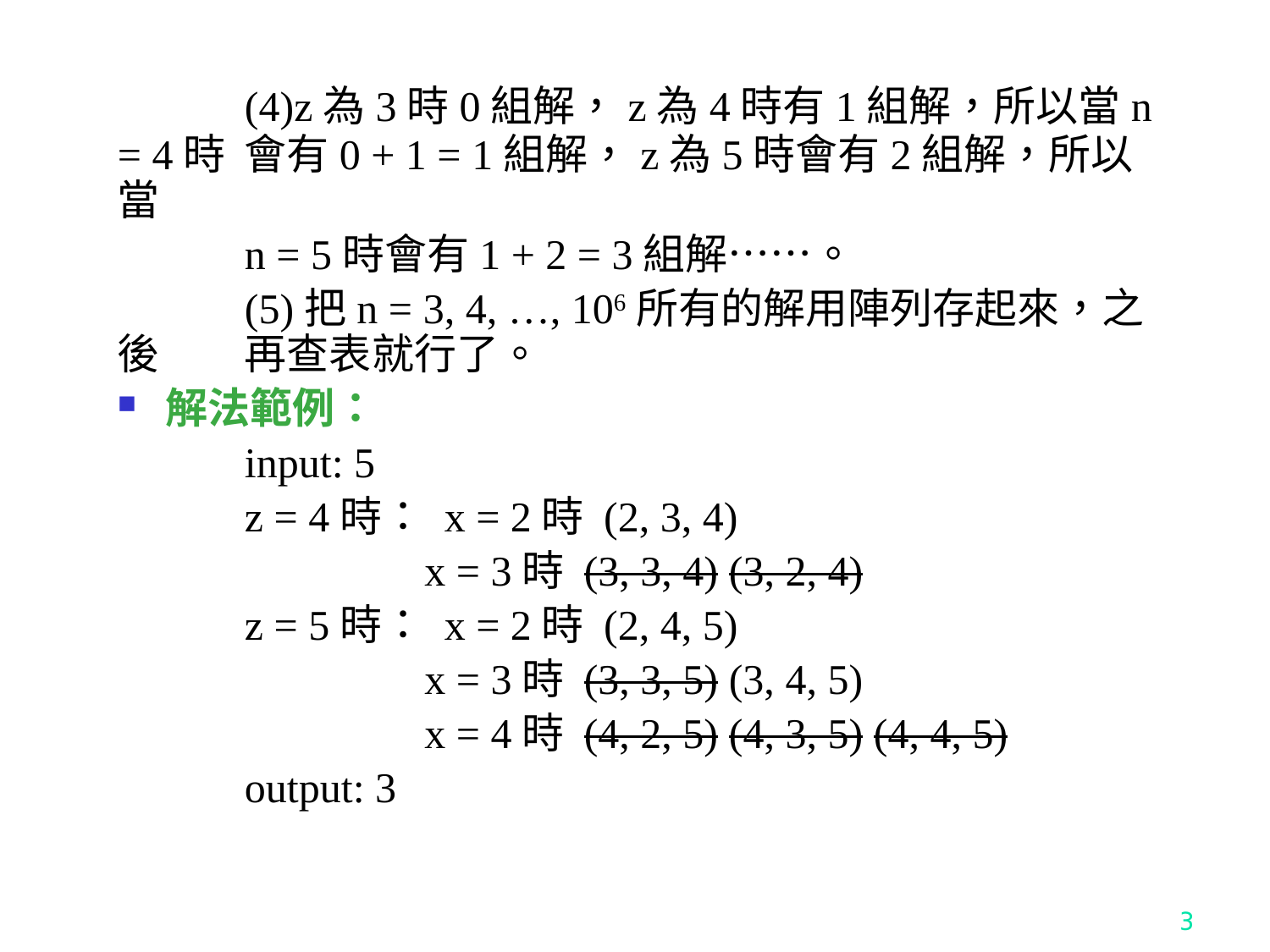

(4)z為3時0組解，z為4時有1組解，所以當n = 4時	會有0 + 1 = 1組解，z為5時會有2組解，所以當
	n = 5時會有1 + 2 = 3組解……。
	(5)把n = 3, 4, …, 106所有的解用陣列存起來，之後	再查表就行了。
解法範例：
	input: 5
	z = 4時： x = 2時 (2, 3, 4)
	                 x = 3時 (3, 3, 4) (3, 2, 4)
	z = 5時： x = 2時 (2, 4, 5)
	                 x = 3時 (3, 3, 5) (3, 4, 5)
		     x = 4時 (4, 2, 5) (4, 3, 5) (4, 4, 5)
	output: 3
3